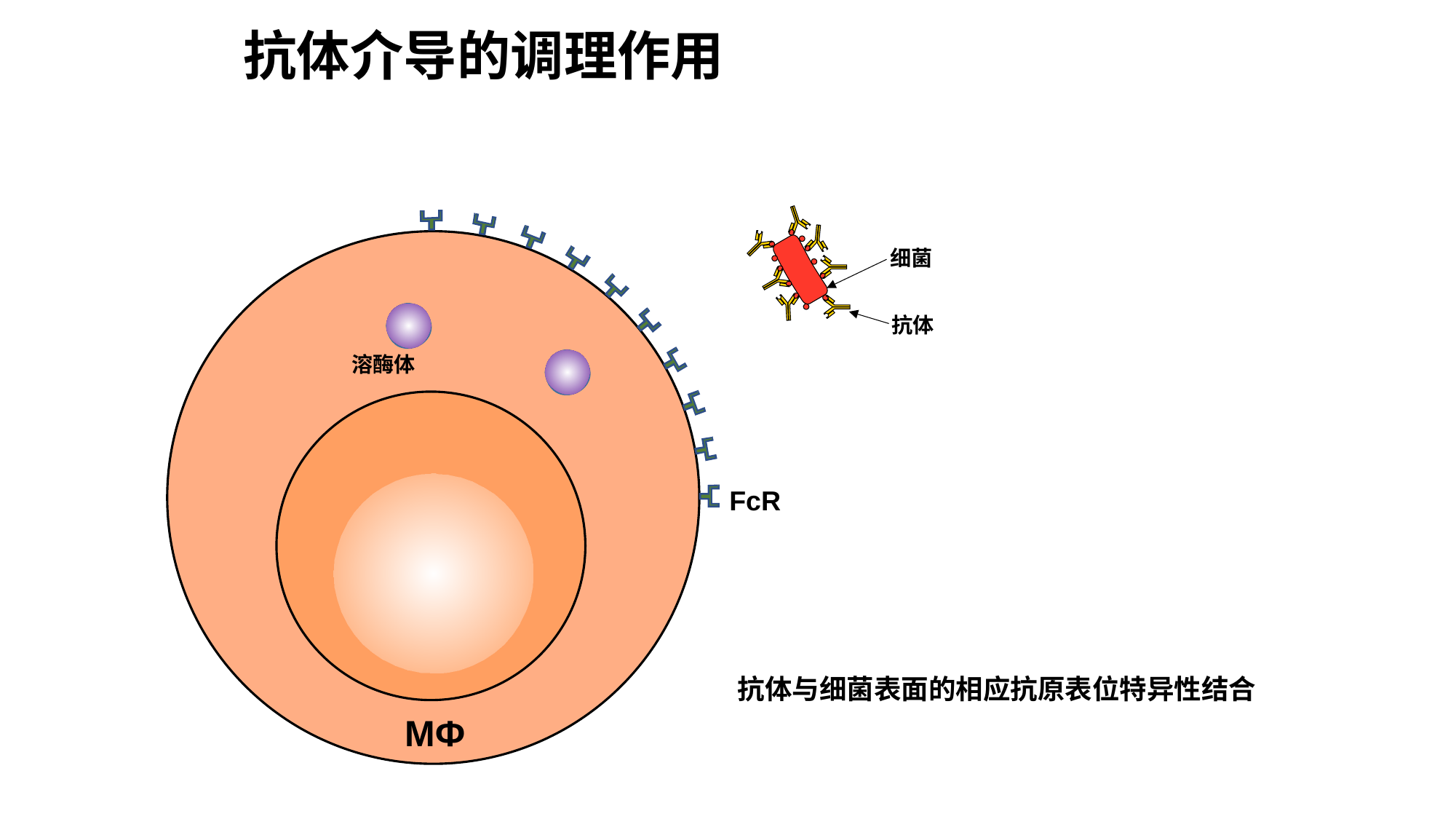

# 抗体介导的调理作用

细菌

抗体

溶酶体

FcR

抗体与细菌表面的相应抗原表位特异性结合
MΦ